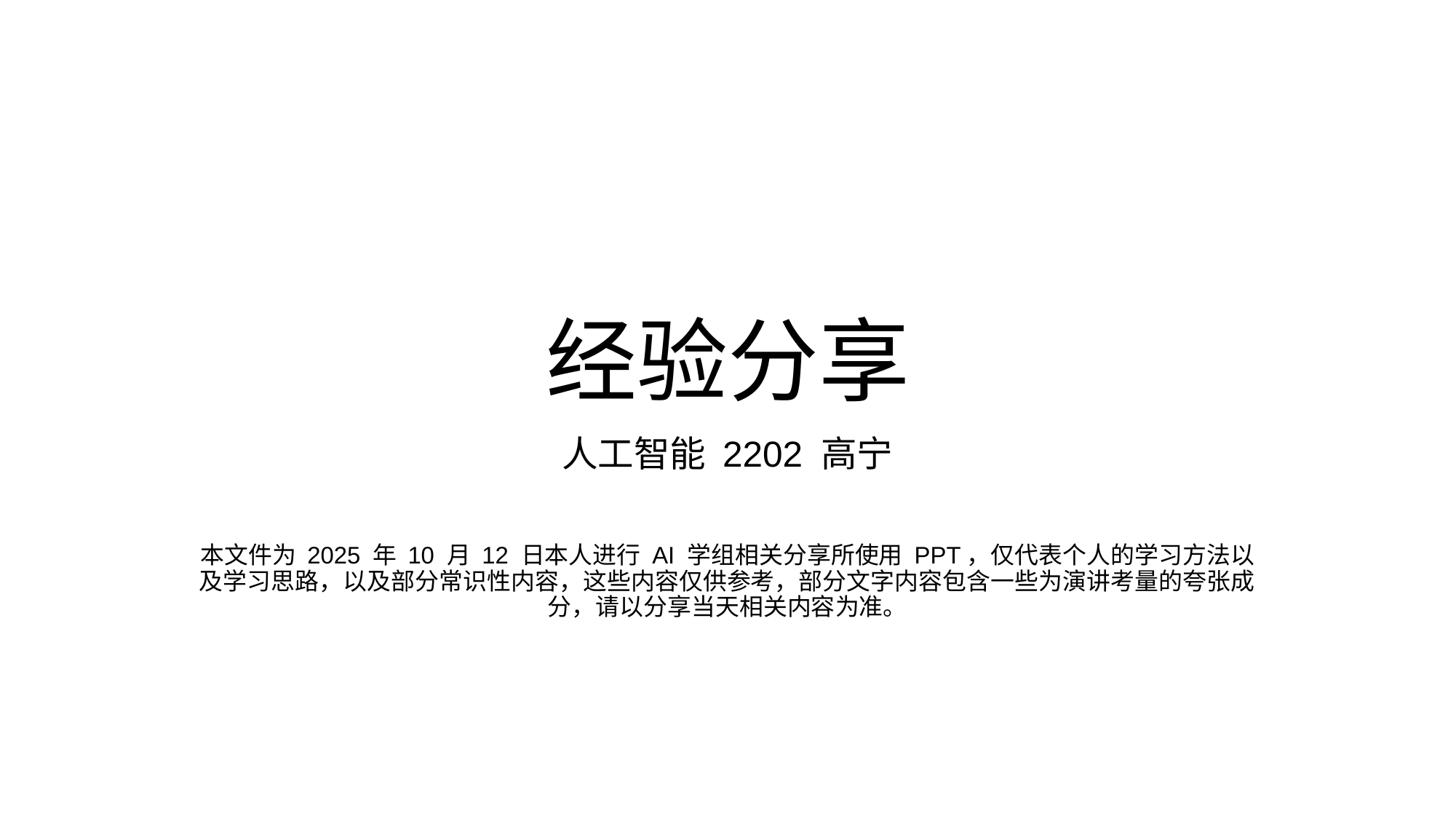

# 经验分享
人工智能 2202 高宁

本文件为 2025 年 10 月 12 日本人进行 AI 学组相关分享所使用 PPT，仅代表个人的学习方法以及学习思路，以及部分常识性内容，这些内容仅供参考，部分文字内容包含一些为演讲考量的夸张成分，请以分享当天相关内容为准。